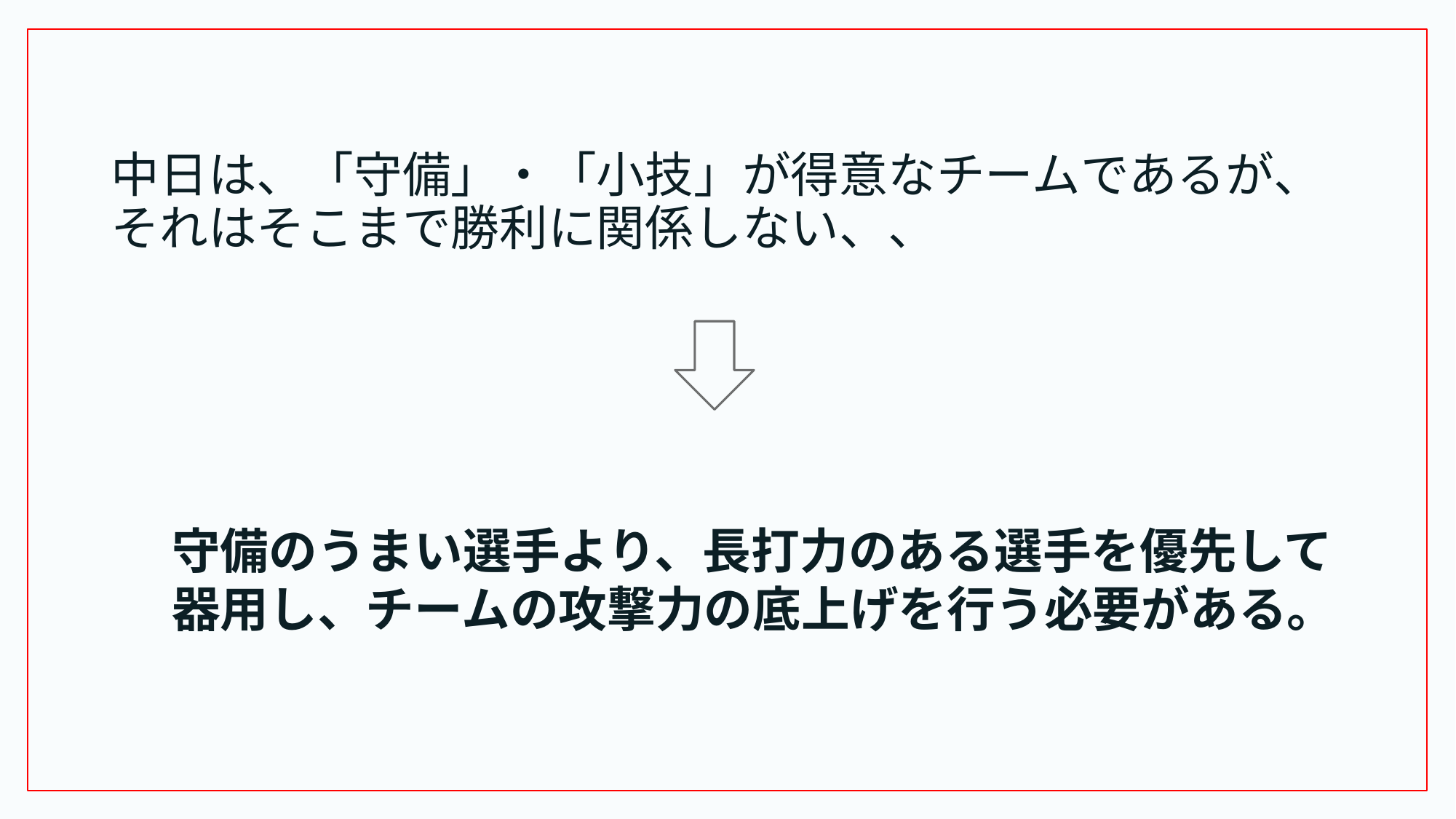

# 中日は、「守備」・「小技」が得意なチームであるが、それはそこまで勝利に関係しない、、

守備のうまい選手より、長打力のある選手を優先して
器用し、チームの攻撃力の底上げを行う必要がある。